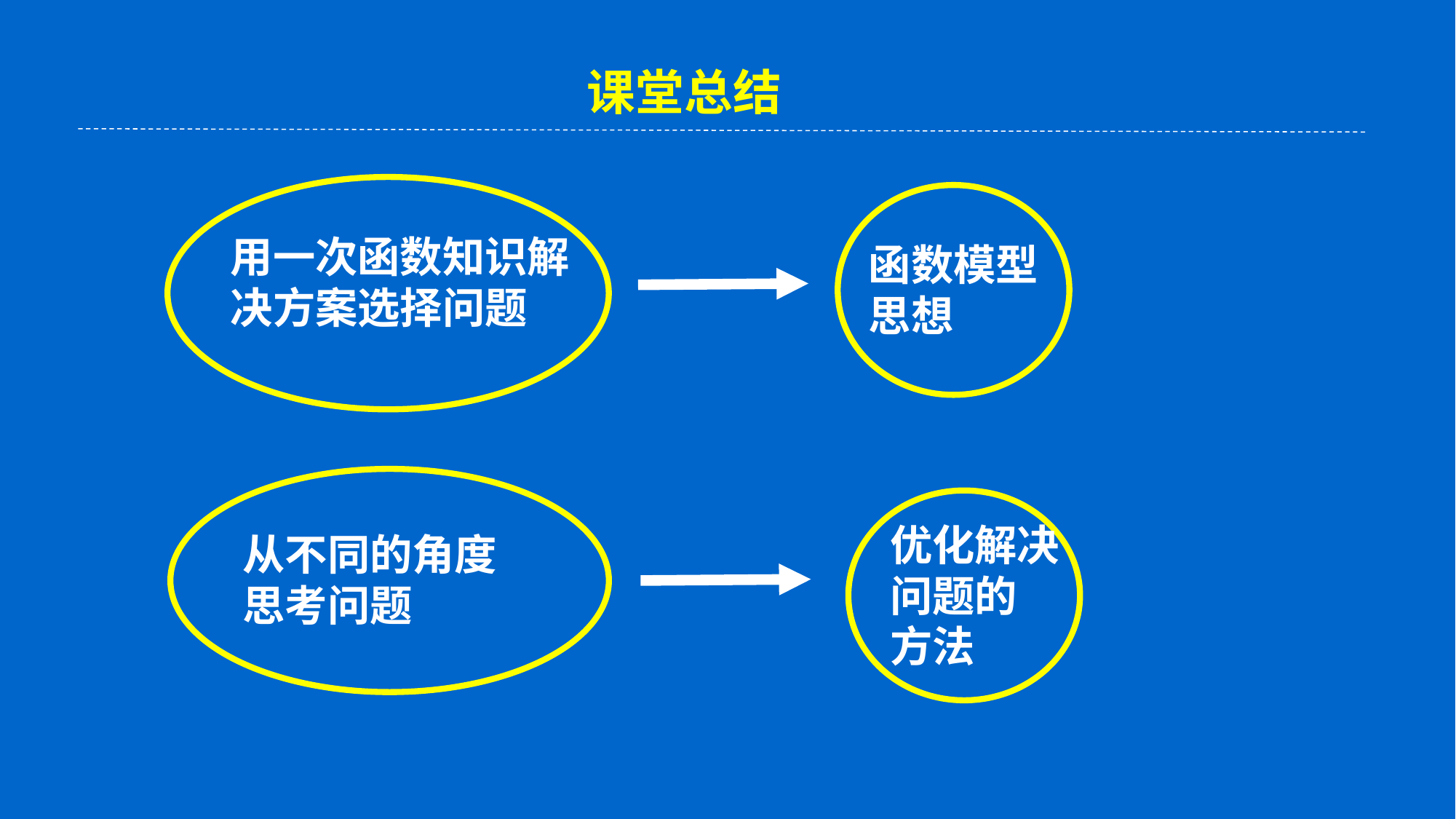

课堂总结

用一次函数知识解决方案选择问题

函数模型
思想

从不同的角度
思考问题

优化解决
问题的
方法